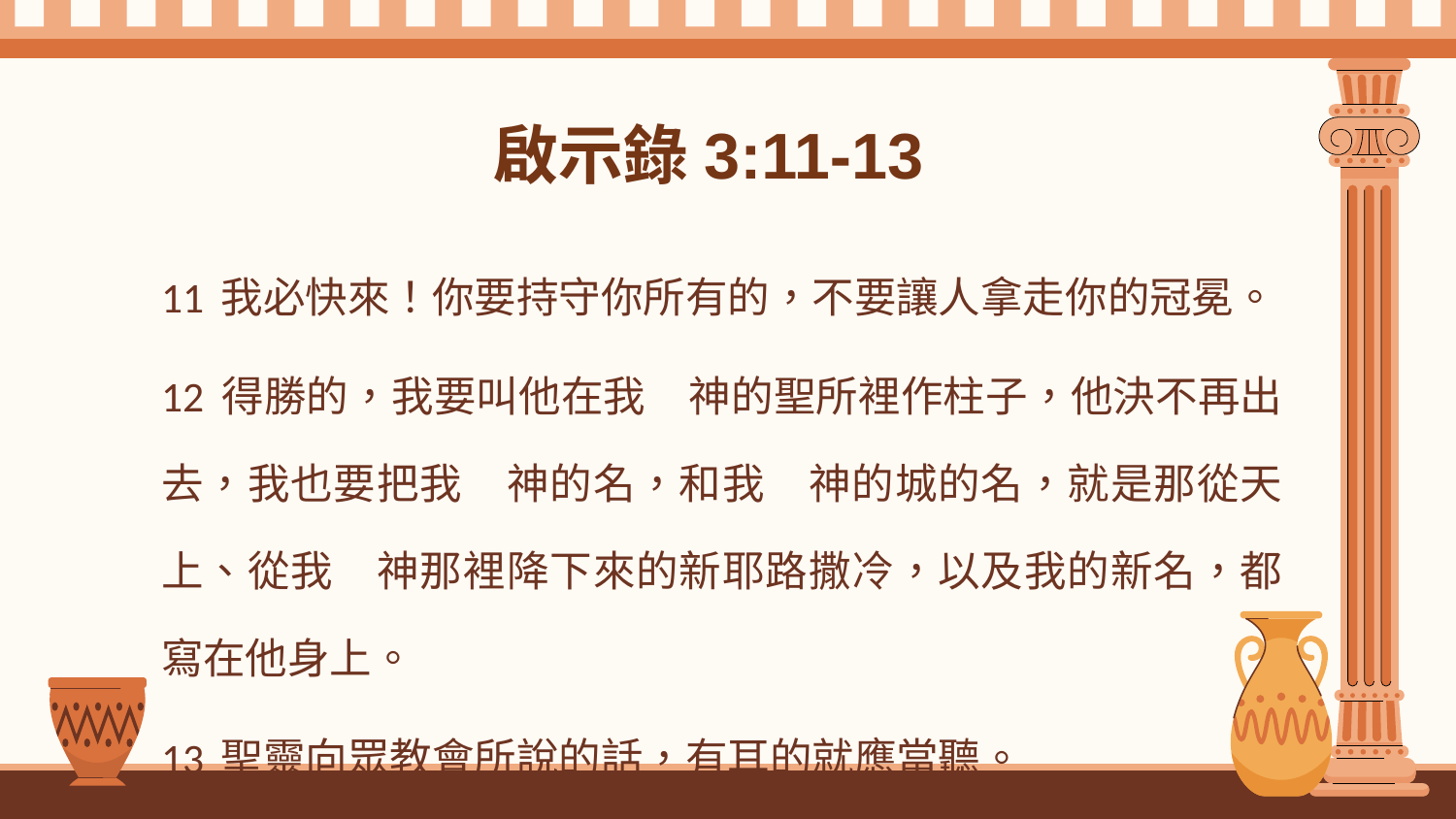

# 啟示錄3:11-13
11我必快來！你要持守你所有的，不要讓人拿走你的冠冕。
12得勝的，我要叫他在我　神的聖所裡作柱子，他決不再出去，我也要把我　神的名，和我　神的城的名，就是那從天上、從我　神那裡降下來的新耶路撒冷，以及我的新名，都寫在他身上。
13聖靈向眾教會所說的話，有耳的就應當聽。